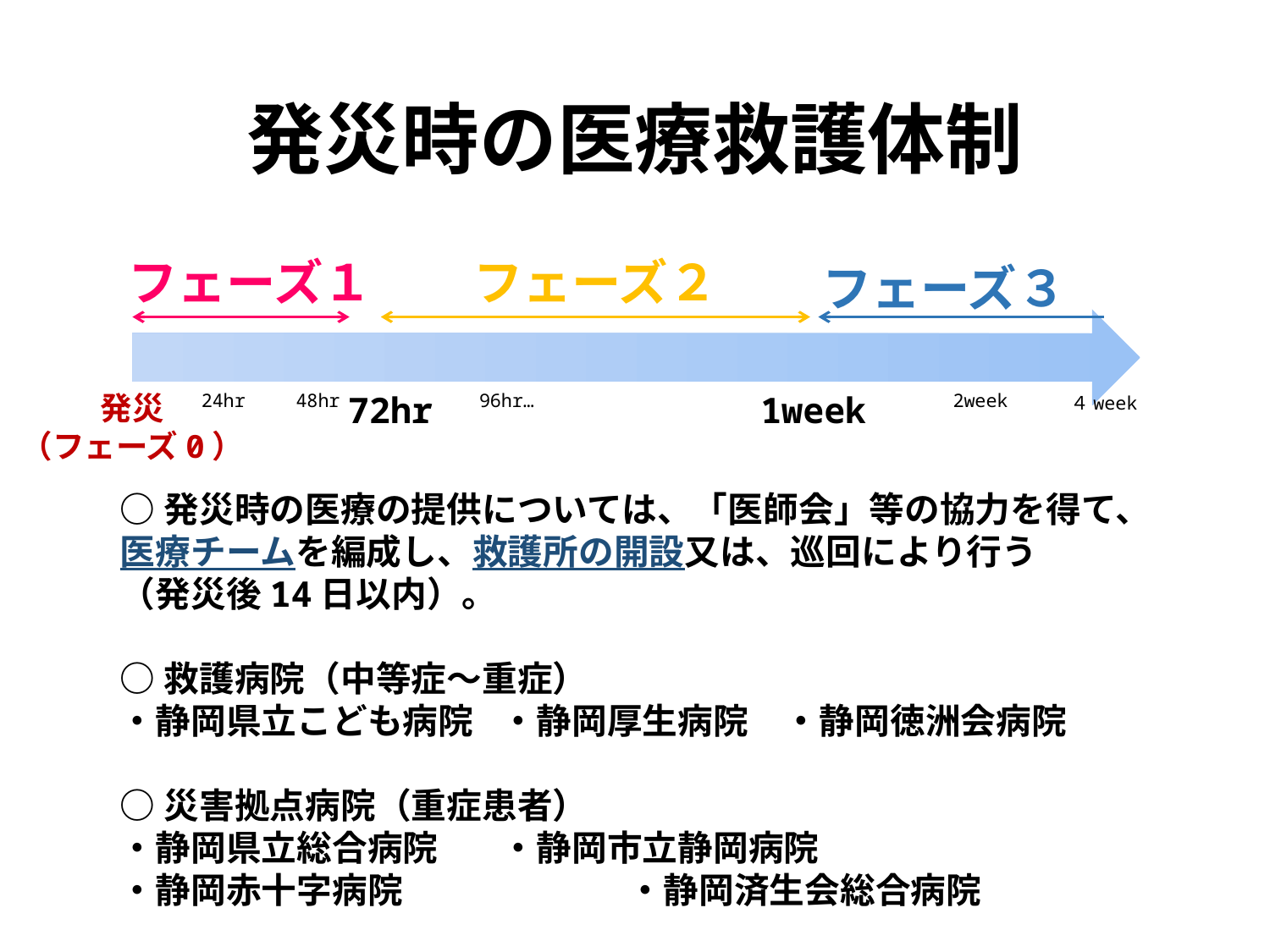

# 発災時の医療救護体制
フェーズ１
フェーズ２
フェーズ３

発災
（フェーズ0）
24hr
48hr
72hr
96hr…
1week
2week
４week
○発災時の医療の提供については、「医師会」等の協力を得て、
医療チームを編成し、救護所の開設又は、巡回により行う
（発災後14日以内）。

○救護病院（中等症～重症）
・静岡県立こども病院	・静岡厚生病院　・静岡徳洲会病院

○災害拠点病院（重症患者）
・静岡県立総合病院	・静岡市立静岡病院
・静岡赤十字病院		・静岡済生会総合病院